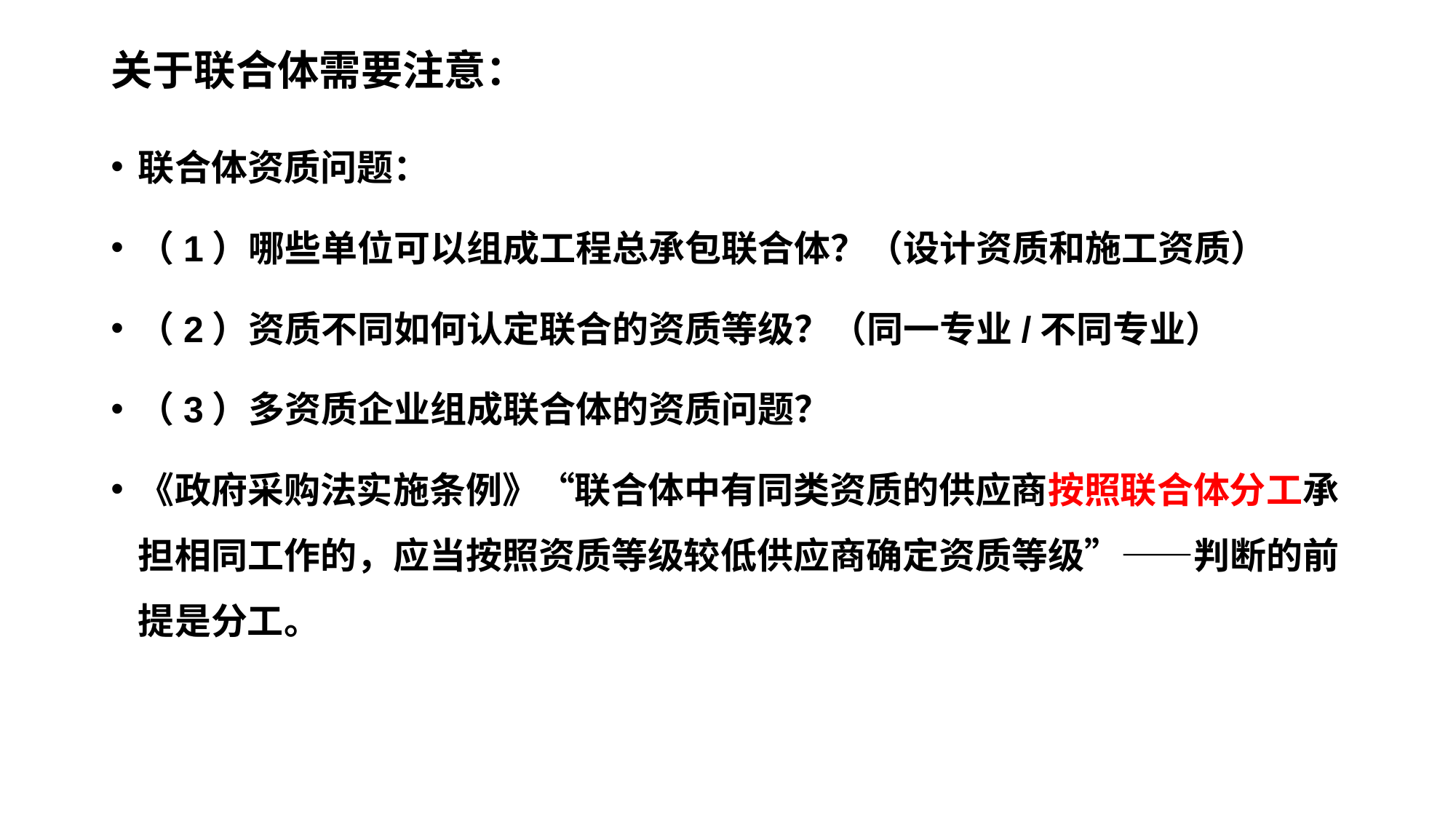

# 关于联合体需要注意：
联合体资质问题：
（1）哪些单位可以组成工程总承包联合体？（设计资质和施工资质）
（2）资质不同如何认定联合的资质等级？（同一专业/不同专业）
（3）多资质企业组成联合体的资质问题？
《政府采购法实施条例》“联合体中有同类资质的供应商按照联合体分工承担相同工作的，应当按照资质等级较低供应商确定资质等级”——判断的前提是分工。